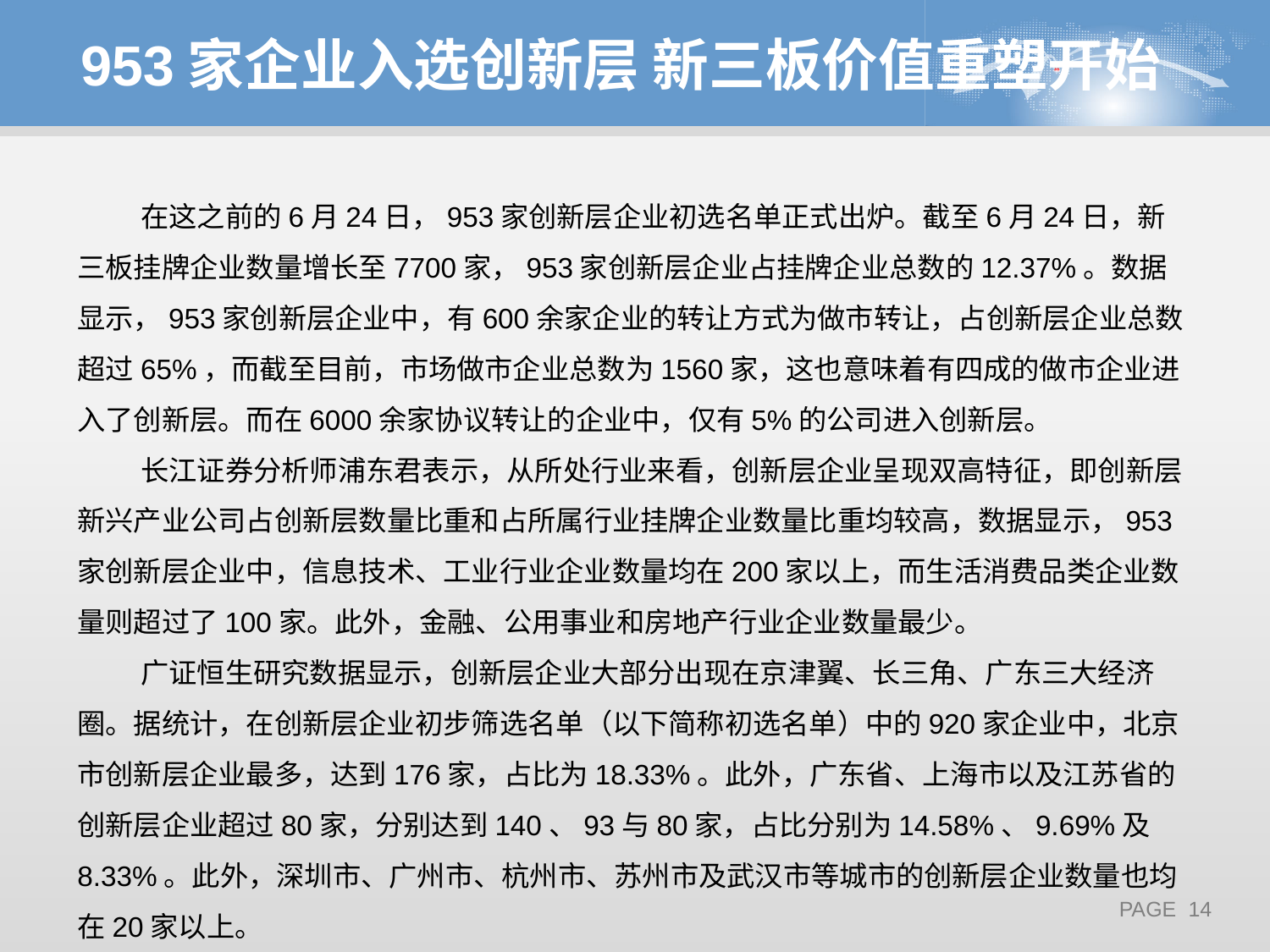

953家企业入选创新层 新三板价值重塑开始
在这之前的6月24日，953家创新层企业初选名单正式出炉。截至6月24日，新三板挂牌企业数量增长至7700家，953家创新层企业占挂牌企业总数的12.37%。数据显示，953家创新层企业中，有600余家企业的转让方式为做市转让，占创新层企业总数超过65%，而截至目前，市场做市企业总数为1560家，这也意味着有四成的做市企业进入了创新层。而在6000余家协议转让的企业中，仅有5%的公司进入创新层。
长江证券分析师浦东君表示，从所处行业来看，创新层企业呈现双高特征，即创新层新兴产业公司占创新层数量比重和占所属行业挂牌企业数量比重均较高，数据显示，953家创新层企业中，信息技术、工业行业企业数量均在200家以上，而生活消费品类企业数量则超过了100家。此外，金融、公用事业和房地产行业企业数量最少。
广证恒生研究数据显示，创新层企业大部分出现在京津翼、长三角、广东三大经济圈。据统计，在创新层企业初步筛选名单（以下简称初选名单）中的920家企业中，北京市创新层企业最多，达到176家，占比为18.33%。此外，广东省、上海市以及江苏省的创新层企业超过80家，分别达到140、93与80家，占比分别为14.58%、9.69%及8.33%。此外，深圳市、广州市、杭州市、苏州市及武汉市等城市的创新层企业数量也均在20家以上。